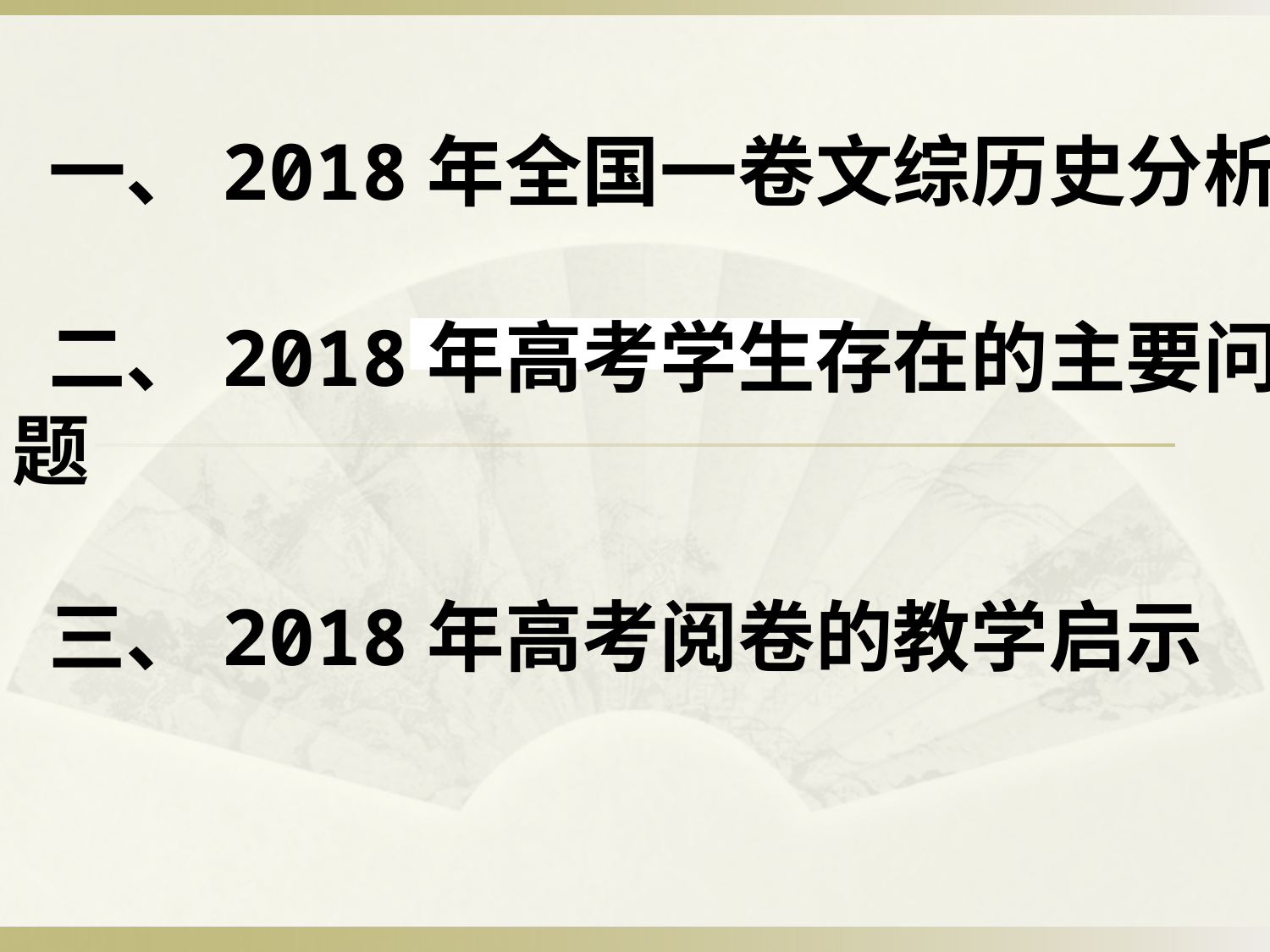

一、2018年全国一卷文综历史分析

二、2018年高考学生存在的主要问题

三、2018年高考阅卷的教学启示